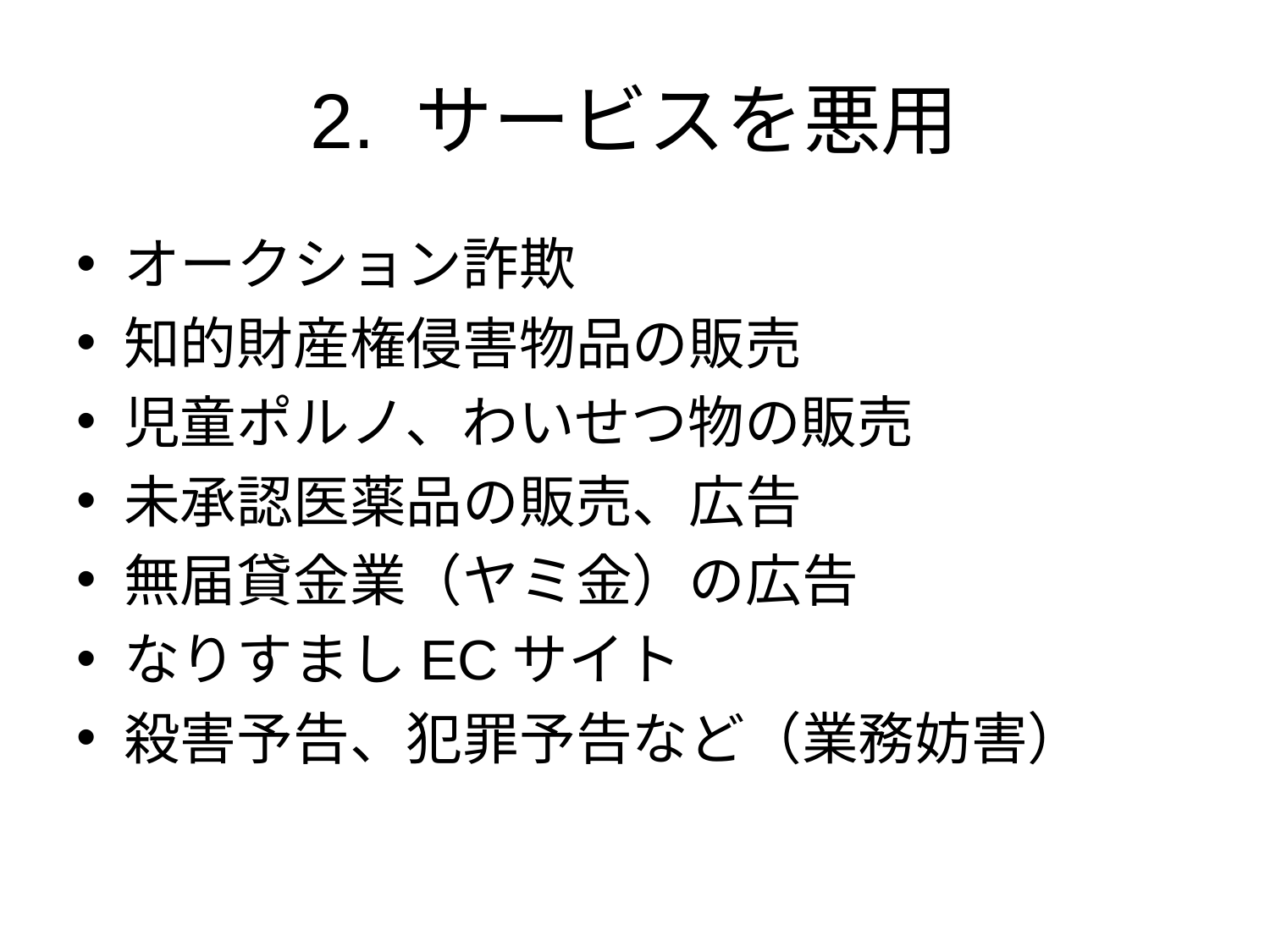

# 2. サービスを悪用
オークション詐欺
知的財産権侵害物品の販売
児童ポルノ、わいせつ物の販売
未承認医薬品の販売、広告
無届貸金業（ヤミ金）の広告
なりすましECサイト
殺害予告、犯罪予告など（業務妨害）